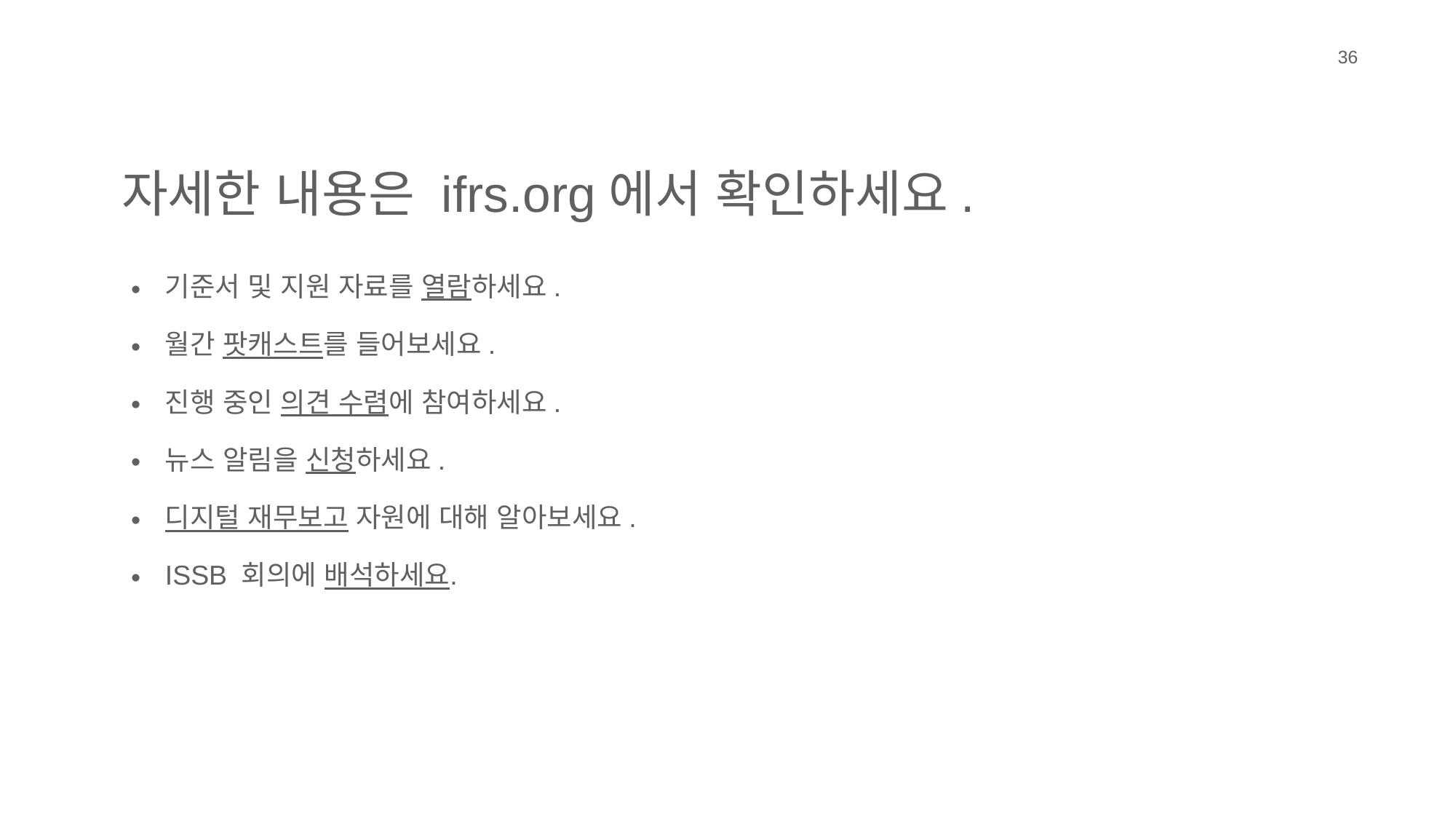

36
자세한 내용은 ifrs.org에서 확인하세요.
기준서 및 지원 자료를 열람하세요.
월간 팟캐스트를 들어보세요.
진행 중인 의견 수렴에 참여하세요.
뉴스 알림을 신청하세요.
디지털 재무보고 자원에 대해 알아보세요.
ISSB 회의에 배석하세요.